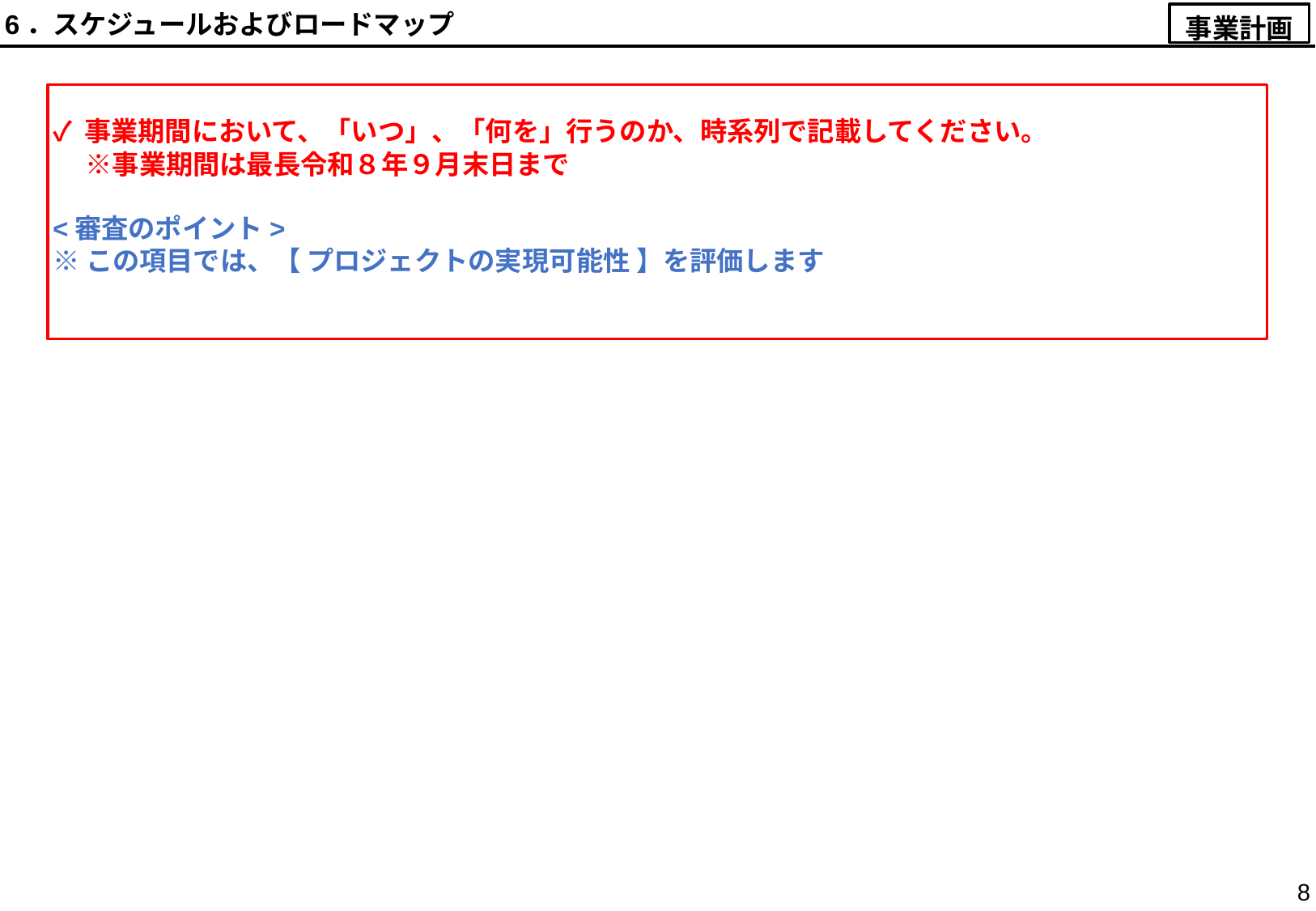

6．スケジュールおよびロードマップ
事業計画
✓ 事業期間において、「いつ」、「何を」行うのか、時系列で記載してください。
　 ※事業期間は最長令和８年９月末日まで

<審査のポイント>
※この項目では、【 プロジェクトの実現可能性 】を評価します

8